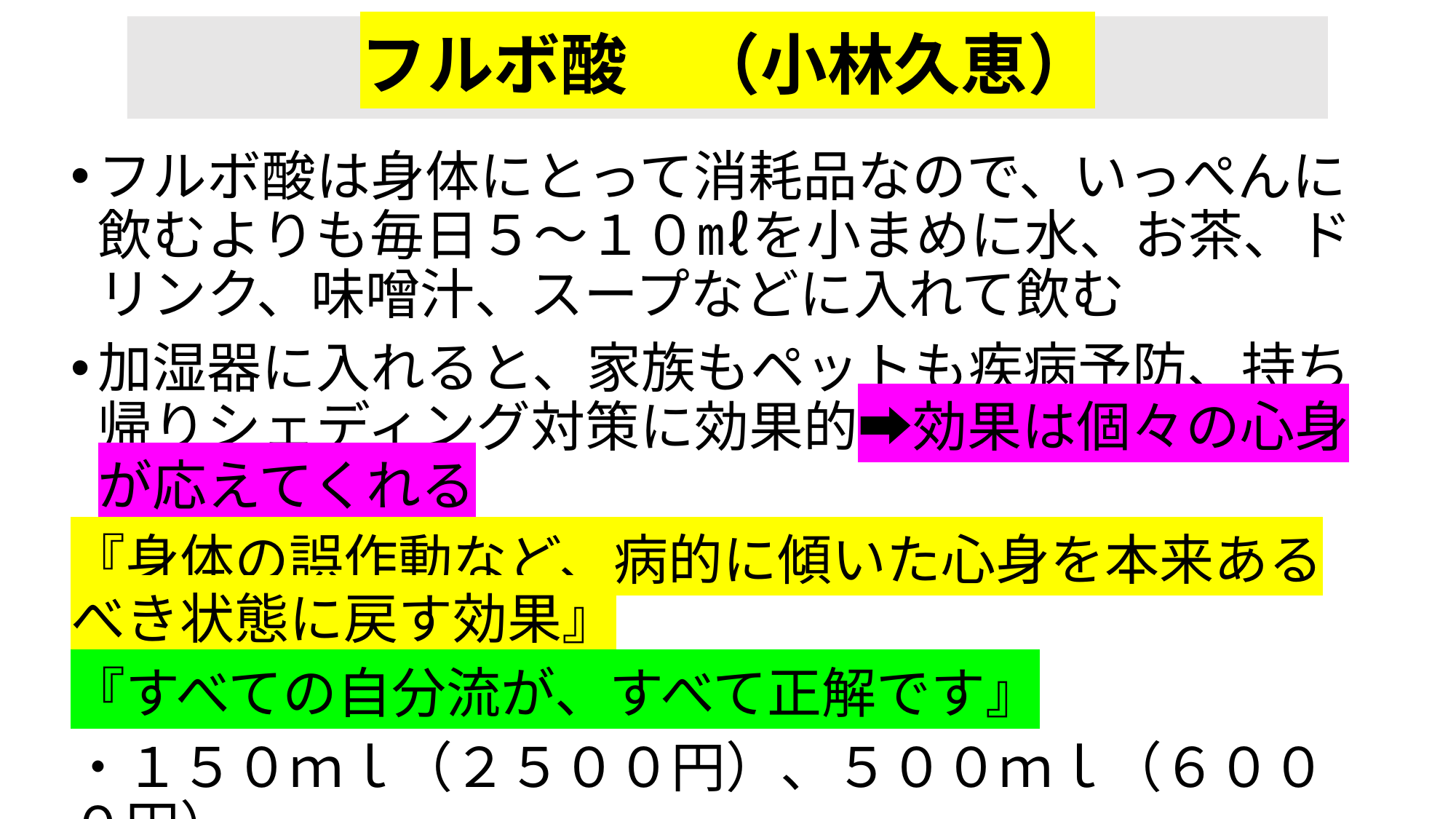

# フルボ酸　（小林久恵）
フルボ酸は身体にとって消耗品なので、いっぺんに飲むよりも毎日５～１０㎖を小まめに水、お茶、ドリンク、味噌汁、スープなどに入れて飲む
加湿器に入れると、家族もペットも疾病予防、持ち帰りシェディング対策に効果的➡効果は個々の心身が応えてくれる
『身体の誤作動など、病的に傾いた心身を本来あるべき状態に戻す効果』
『すべての自分流が、すべて正解です』
・１５０ｍｌ（２５００円）、５００ｍｌ（６０００円）